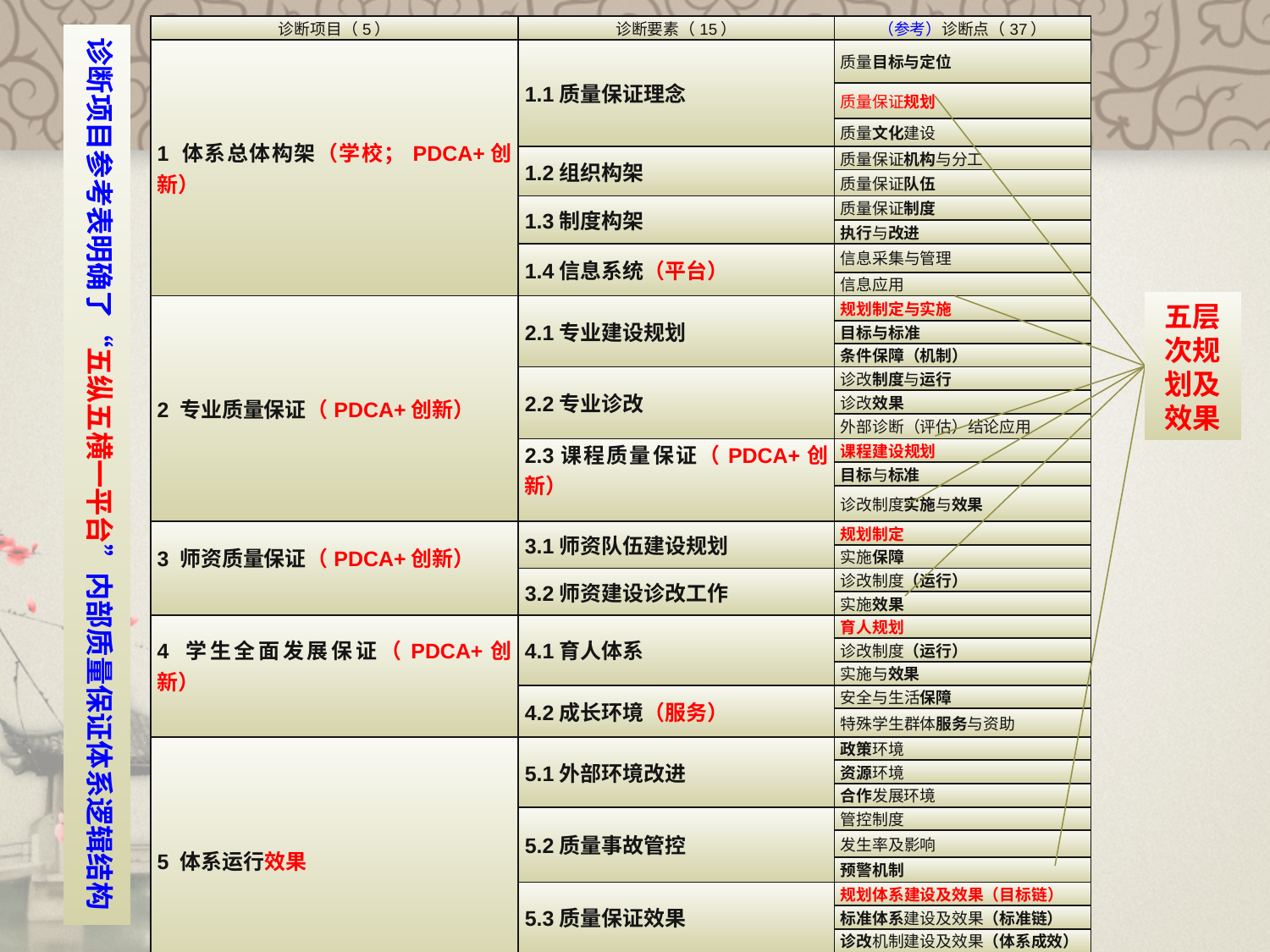

| 诊断项目（5） | 诊断要素（15） | （参考）诊断点（37） |
| --- | --- | --- |
| 1 体系总体构架（学校；PDCA+创新） | 1.1质量保证理念 | 质量目标与定位 |
|  |  | 质量保证规划 |
|  |  | 质量文化建设 |
|  | 1.2组织构架 | 质量保证机构与分工 |
|  |  | 质量保证队伍 |
|  | 1.3制度构架 | 质量保证制度 |
|  |  | 执行与改进 |
|  | 1.4信息系统（平台） | 信息采集与管理 |
|  |  | 信息应用 |
| 2 专业质量保证（PDCA+创新） | 2.1专业建设规划 | 规划制定与实施 |
|  |  | 目标与标准 |
|  |  | 条件保障（机制） |
|  | 2.2专业诊改 | 诊改制度与运行 |
|  |  | 诊改效果 |
|  |  | 外部诊断（评估）结论应用 |
|  | 2.3课程质量保证（PDCA+创新） | 课程建设规划 |
|  |  | 目标与标准 |
|  |  | 诊改制度实施与效果 |
| 3 师资质量保证（PDCA+创新） | 3.1师资队伍建设规划 | 规划制定 |
|  |  | 实施保障 |
|  | 3.2师资建设诊改工作 | 诊改制度（运行） |
|  |  | 实施效果 |
| 4 学生全面发展保证（PDCA+创新） | 4.1育人体系 | 育人规划 |
|  |  | 诊改制度（运行） |
|  |  | 实施与效果 |
|  | 4.2成长环境（服务） | 安全与生活保障 |
|  |  | 特殊学生群体服务与资助 |
| 5 体系运行效果 | 5.1外部环境改进 | 政策环境 |
|  |  | 资源环境 |
|  |  | 合作发展环境 |
|  | 5.2质量事故管控 | 管控制度 |
|  |  | 发生率及影响 |
|  |  | 预警机制 |
|  | 5.3质量保证效果 | 规划体系建设及效果（目标链） |
|  |  | 标准体系建设及效果（标准链） |
|  |  | 诊改机制建设及效果（体系成效） |
|  | 5.4体系特色 | 学校质量保证体系特色 |
诊断项目参考表明确了“五纵五横一平台”内部质量保证体系逻辑结构
五层次规划及效果